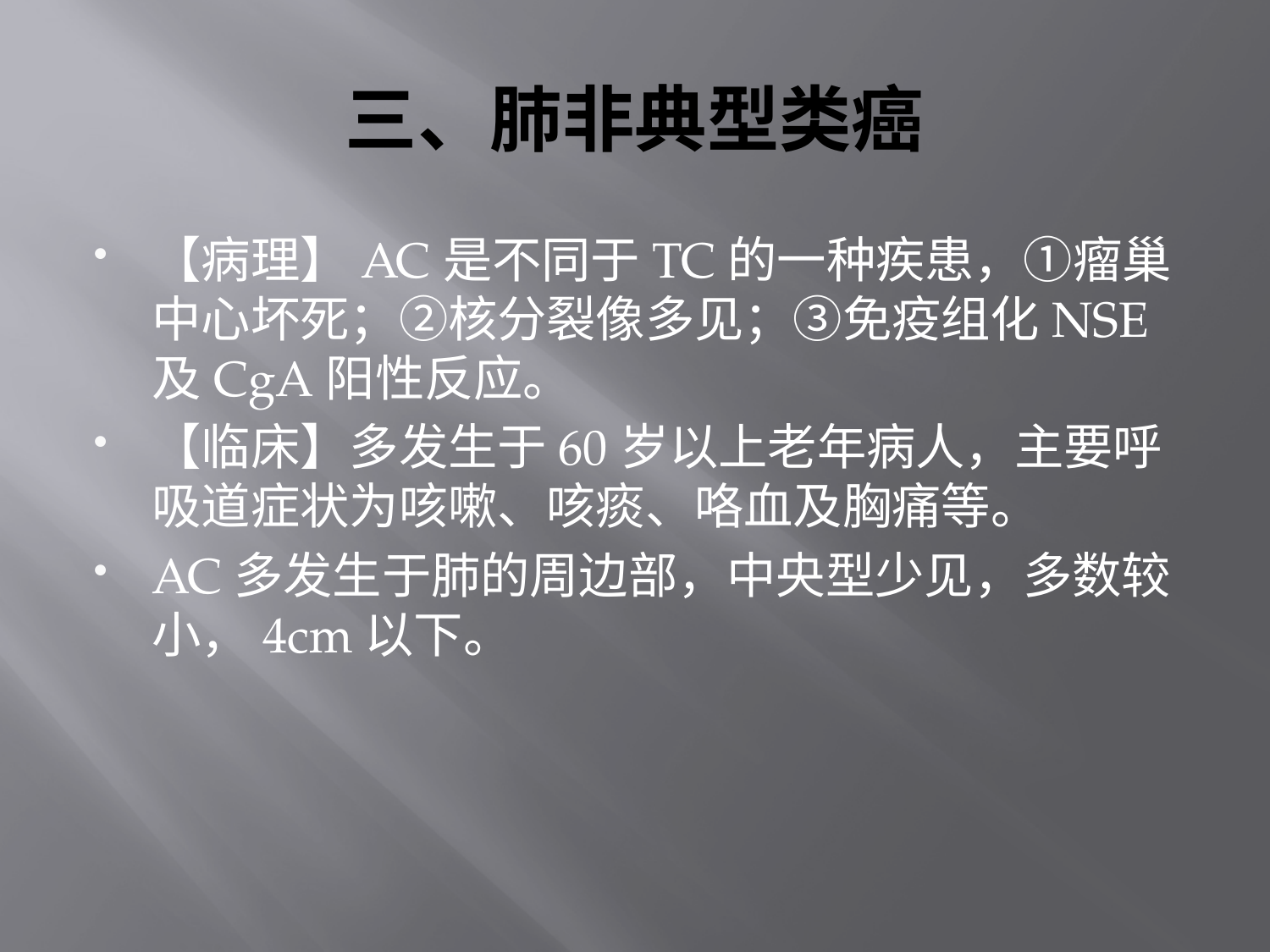

# 三、肺非典型类癌
【病理】AC是不同于TC的一种疾患，①瘤巢中心坏死；②核分裂像多见；③免疫组化NSE及CgA阳性反应。
【临床】多发生于60岁以上老年病人，主要呼吸道症状为咳嗽、咳痰、咯血及胸痛等。
AC多发生于肺的周边部，中央型少见，多数较小，4cm以下。